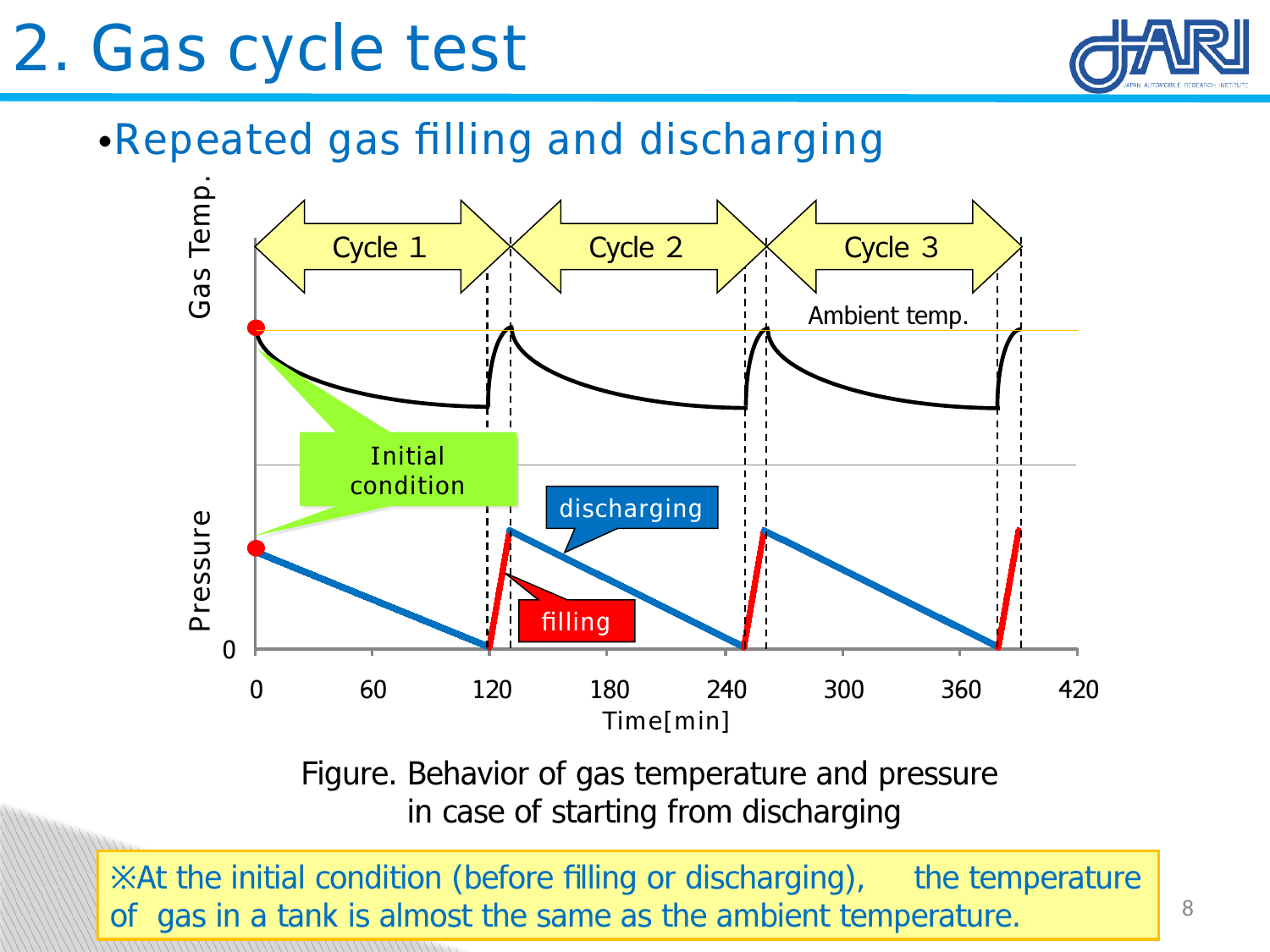

2. Gas cycle test
Repeated gas filling and discharging
・
Cycle１
Cycle２
Cycle３
Ambient temp.

Pressure 　　　　　　Gas Temp.
Initial condition
Initial condition
※At the initial condition (before filling or discharging),　the temperature of  gas in a tank is almost the same as the ambient temperature.

discharging

filling
0

0
60
120
180
240
300
360
420
Time[min]
Figure. Behavior of gas temperature and pressure
 in case of starting from discharging
8